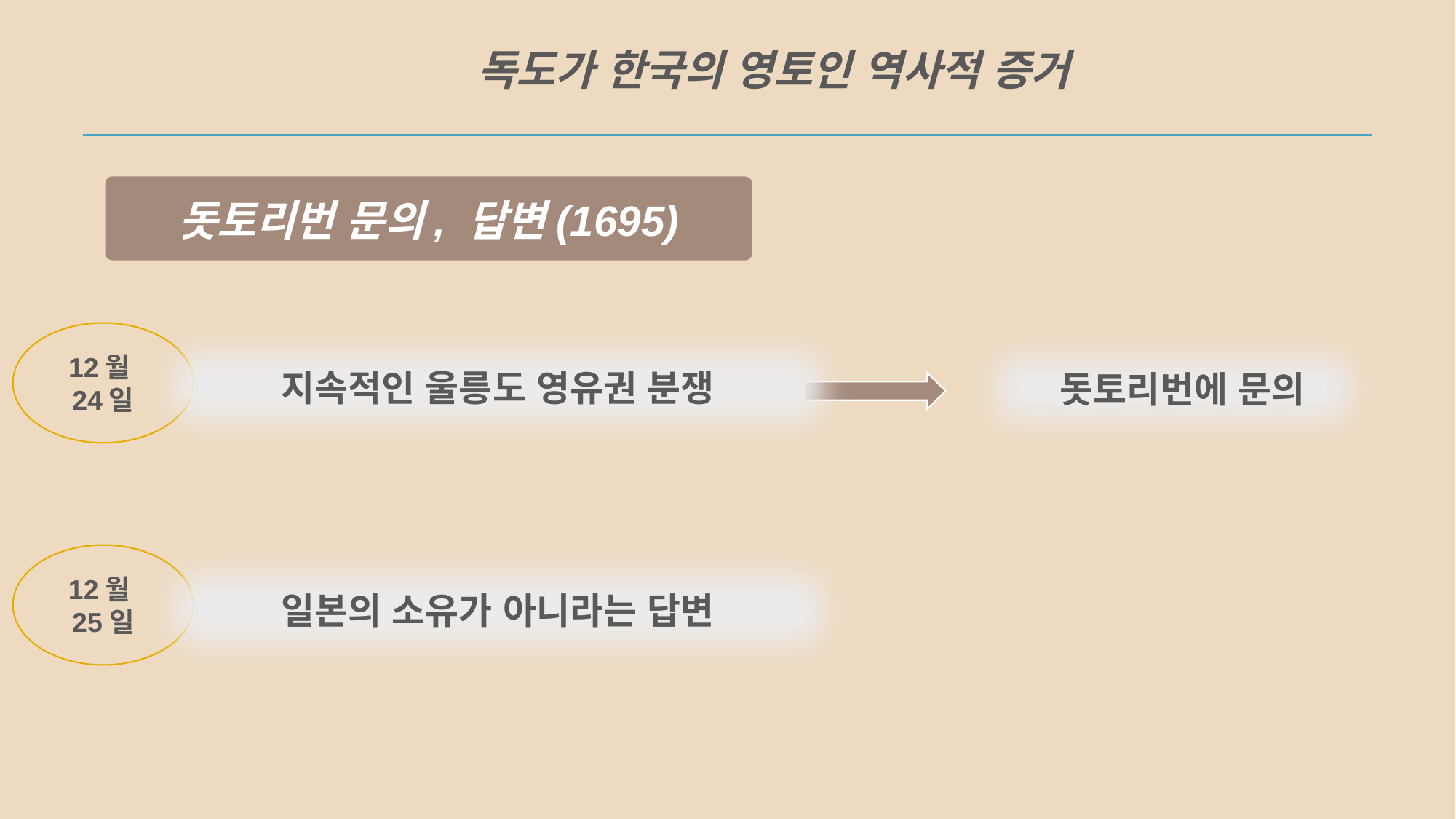

독도가 한국의 영토인 역사적 증거

돗토리번 문의, 답변(1695)
12월
24일
지속적인 울릉도 영유권 분쟁
 돗토리번에 문의

12월
25일
일본의 소유가 아니라는 답변